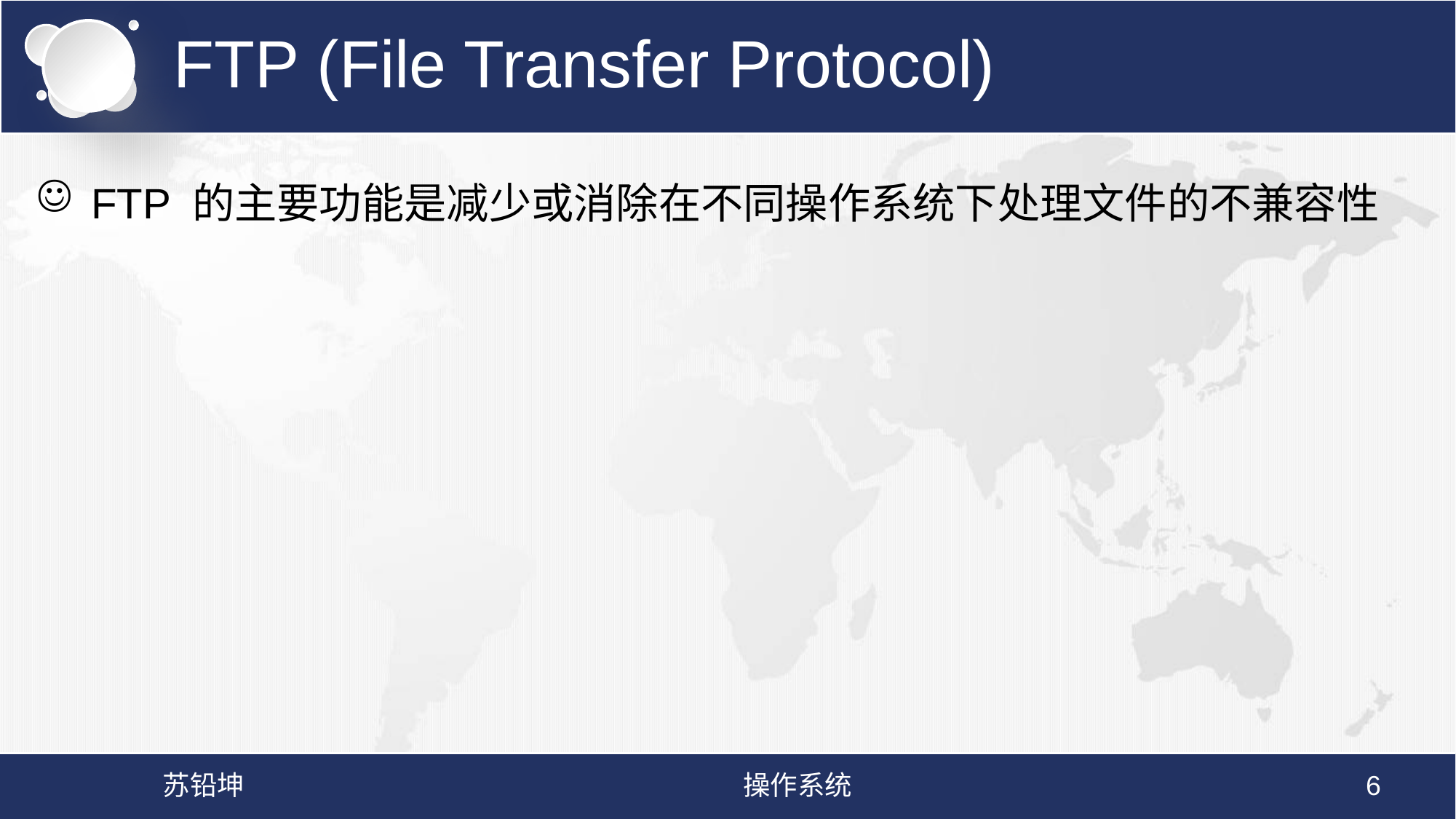

# FTP (File Transfer Protocol)

FTP 的主要功能是减少或消除在不同操作系统下处理文件的不兼容性

苏铅坤
操作系统
6